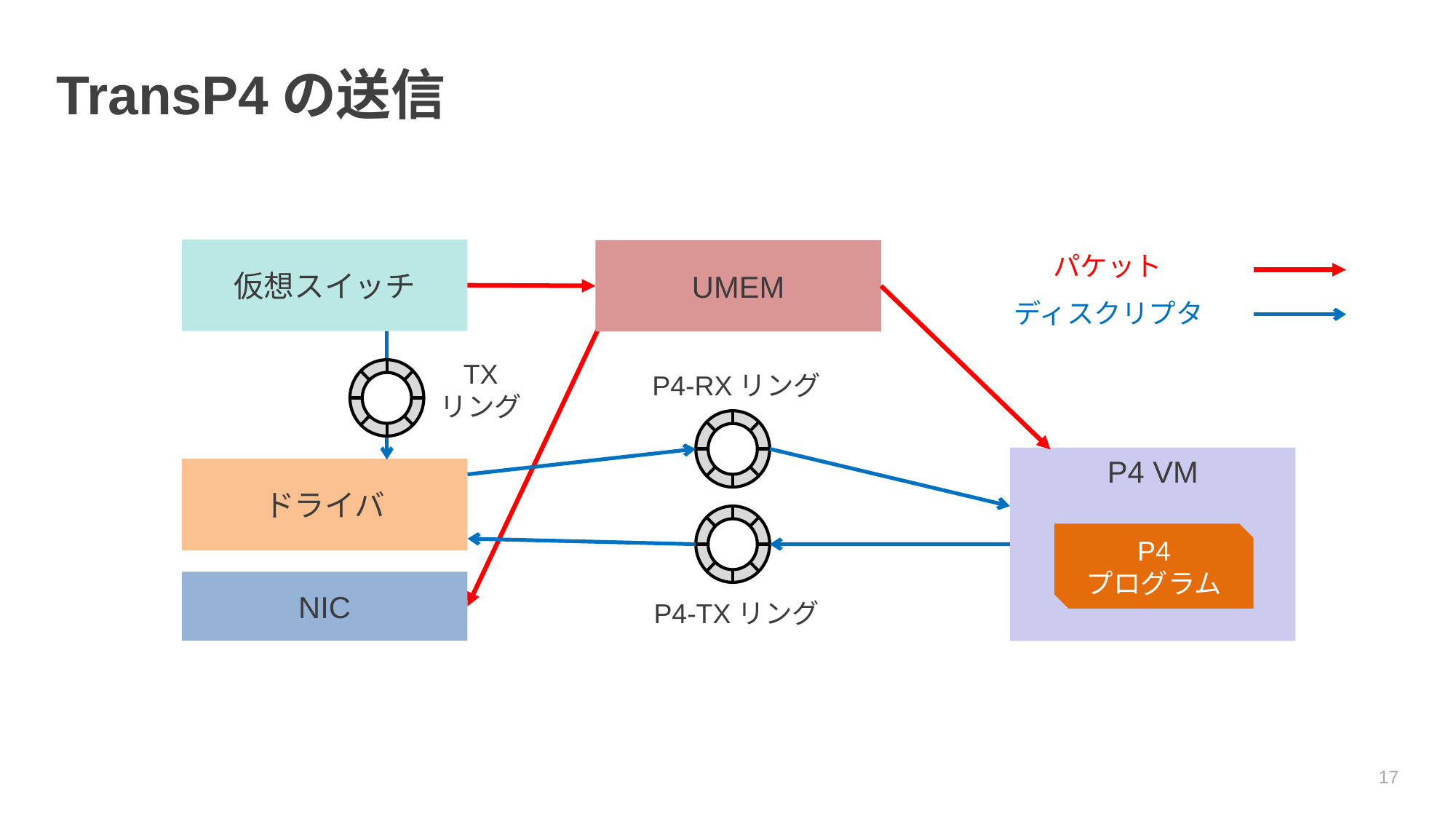

# TransP4の送信
仮想スイッチ
UMEM
パケット
ディスクリプタ
TX
リング

 P4-RXリング

P4 VM
P4
プログラム
ドライバ

NIC
 P4-TXリング
17